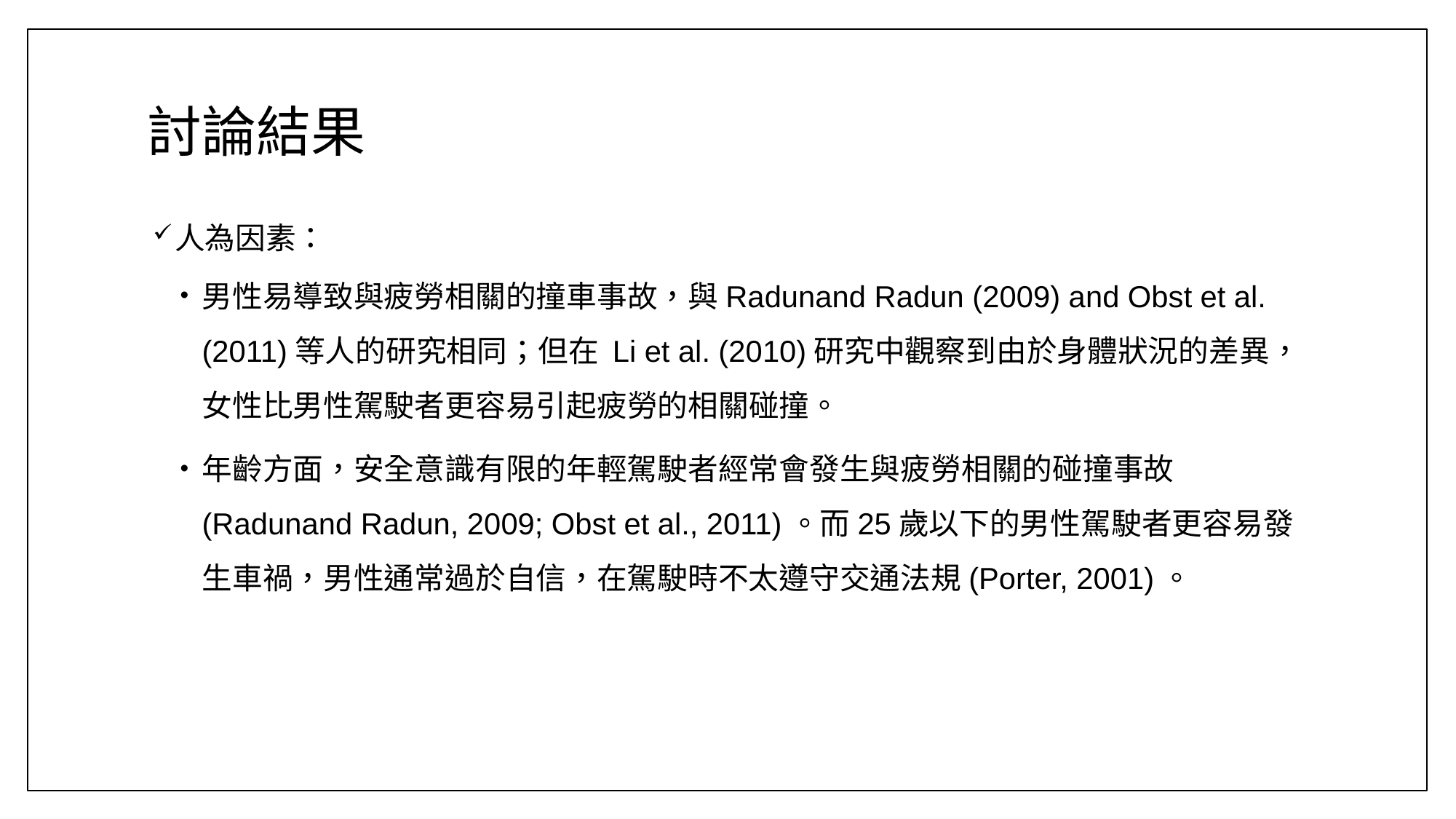

# 討論結果
人為因素：
男性易導致與疲勞相關的撞車事故，與Radunand Radun (2009) and Obst et al. (2011)等人的研究相同；但在 Li et al. (2010)研究中觀察到由於身體狀況的差異，女性比男性駕駛者更容易引起疲勞的相關碰撞。
年齡方面，安全意識有限的年輕駕駛者經常會發生與疲勞相關的碰撞事故(Radunand Radun, 2009; Obst et al., 2011)。而25歲以下的男性駕駛者更容易發生車禍，男性通常過於自信，在駕駛時不太遵守交通法規(Porter, 2001)。